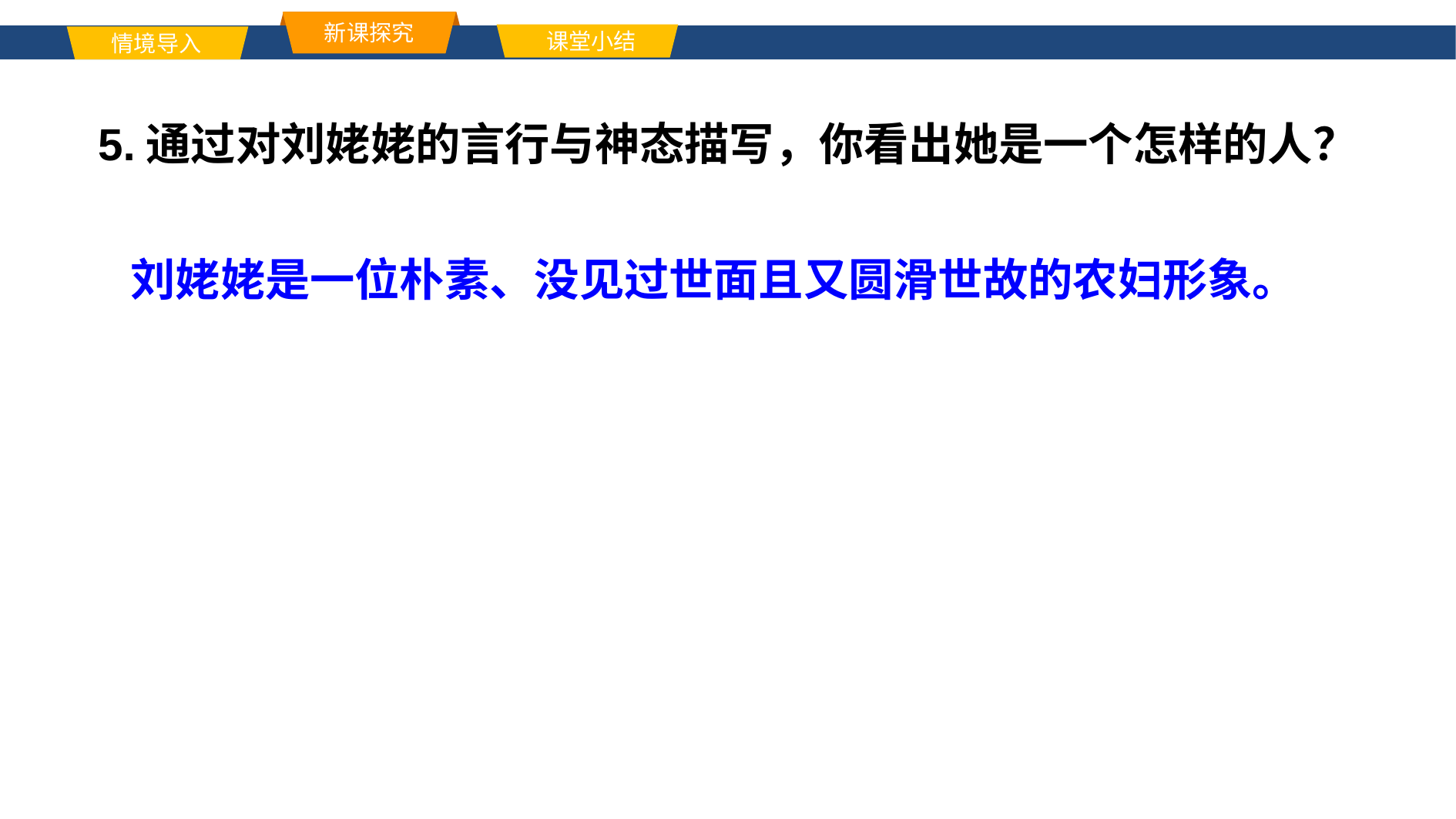

新课探究
课堂小结

情境导入

单击此处添加标题文本内容
5.通过对刘姥姥的言行与神态描写，你看出她是一个怎样的人？
刘姥姥是一位朴素、没见过世面且又圆滑世故的农妇形象。